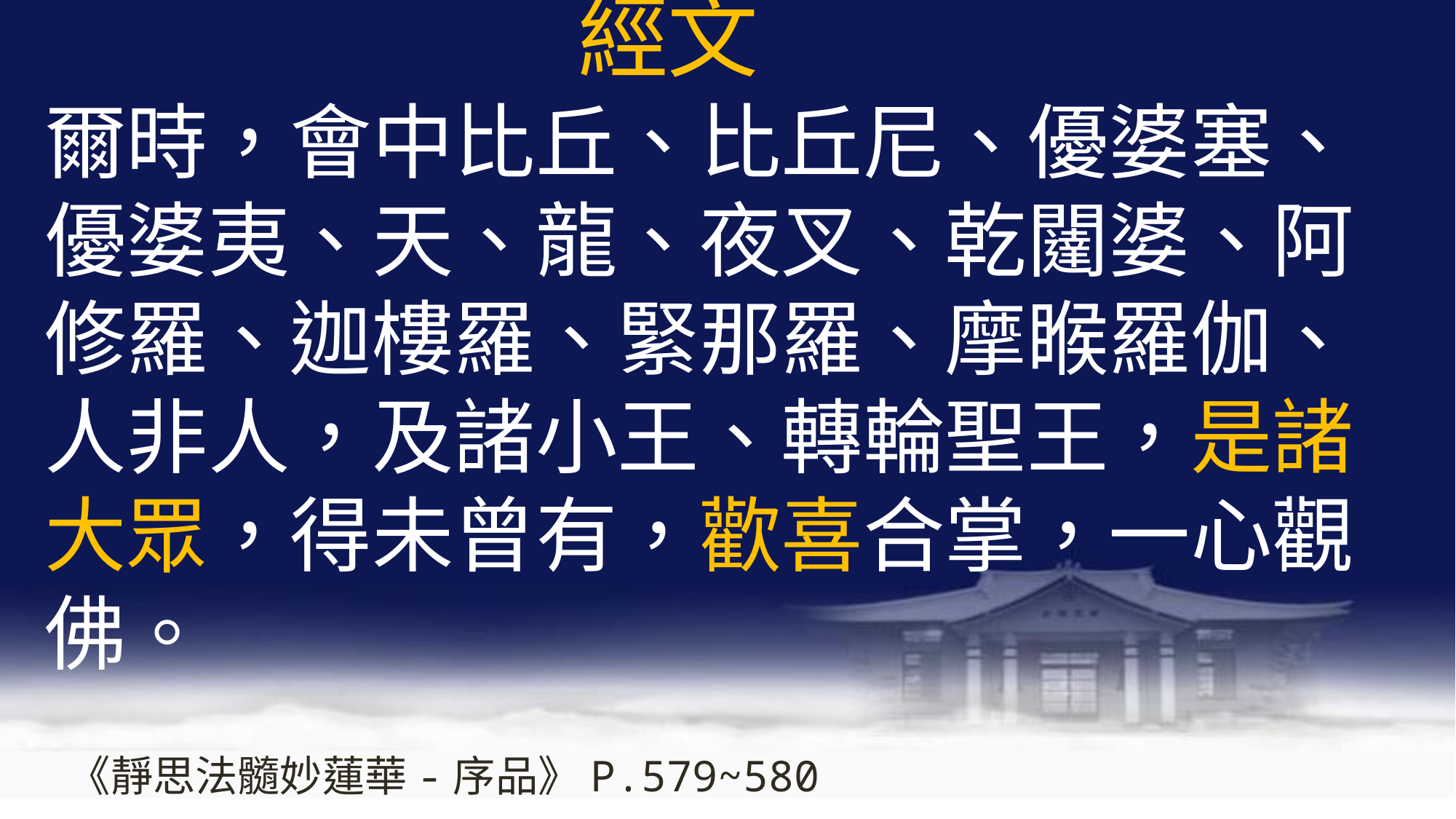

經文
# 爾時，會中比丘、比丘尼、優婆塞、優婆夷、天、龍、夜叉、乾闥婆、阿修羅、迦樓羅、緊那羅、摩睺羅伽、人非人，及諸小王、轉輪聖王，是諸大眾，得未曾有，歡喜合掌，一心觀佛。
《靜思法髓妙蓮華-序品》P.579~580